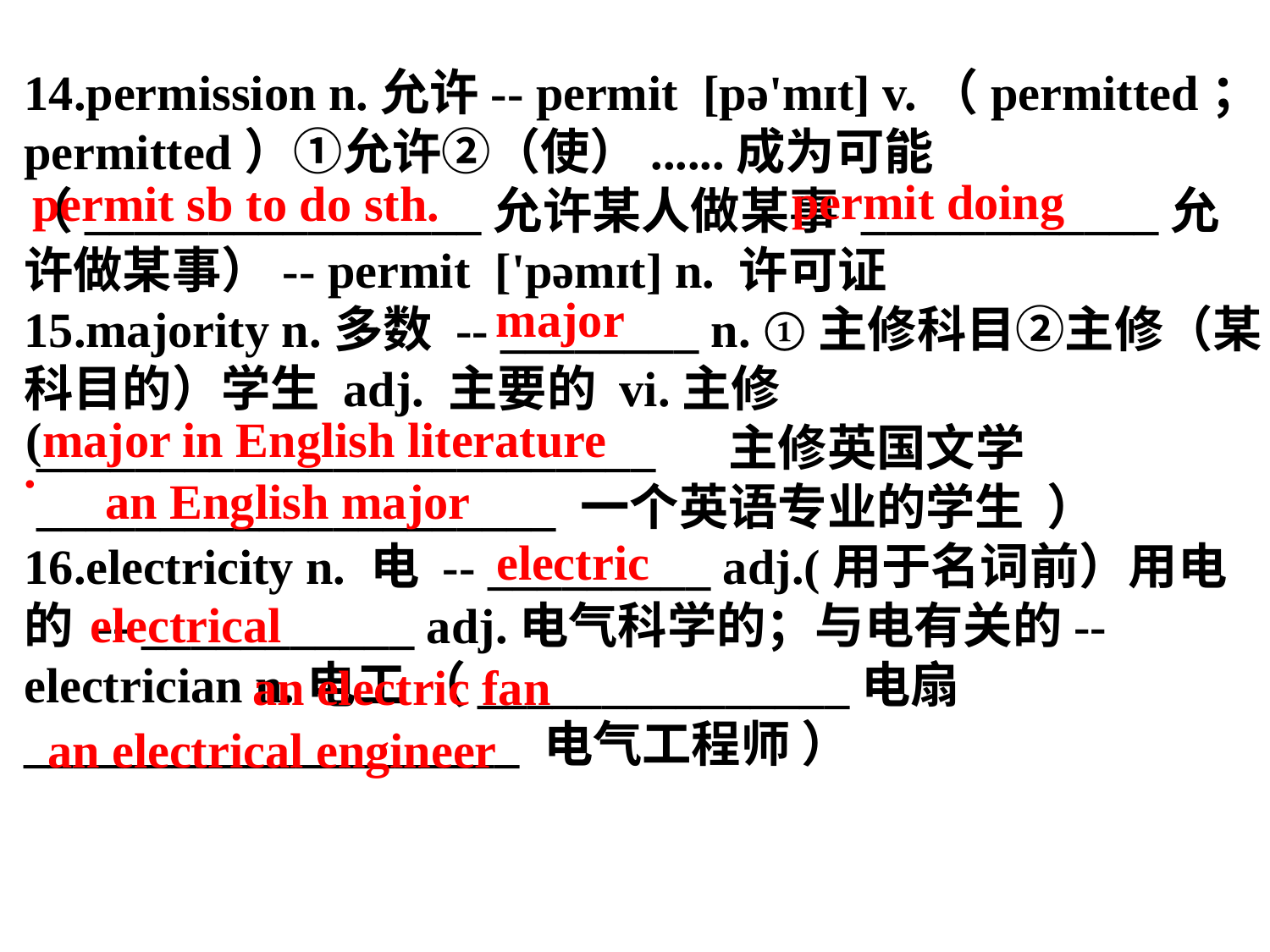

14.permission n.允许-- permit  [pə'mɪt] v.（permitted；permitted）①允许②（使）......成为可能 （________________允许某人做某事 ____________允许做某事）-- permit  ['pəmɪt] n. 许可证
15.majority n.多数 -- ________ n. ①主修科目②主修（某科目的）学生 adj. 主要的 vi.主修
 _________________________     主修英国文学
 _____________________ 一个英语专业的学生  ）
16.electricity n. 电 -- _________ adj.(用于名词前）用电的 -- ___________ adj.电气科学的；与电有关的-- electrician n.电工 （_______________电扇
____________________ 电气工程师 ）

permit doing
permit sb to do sth.
.
major
(major in English literature
an English major
electric
electrical
an electric fan

an electrical engineer